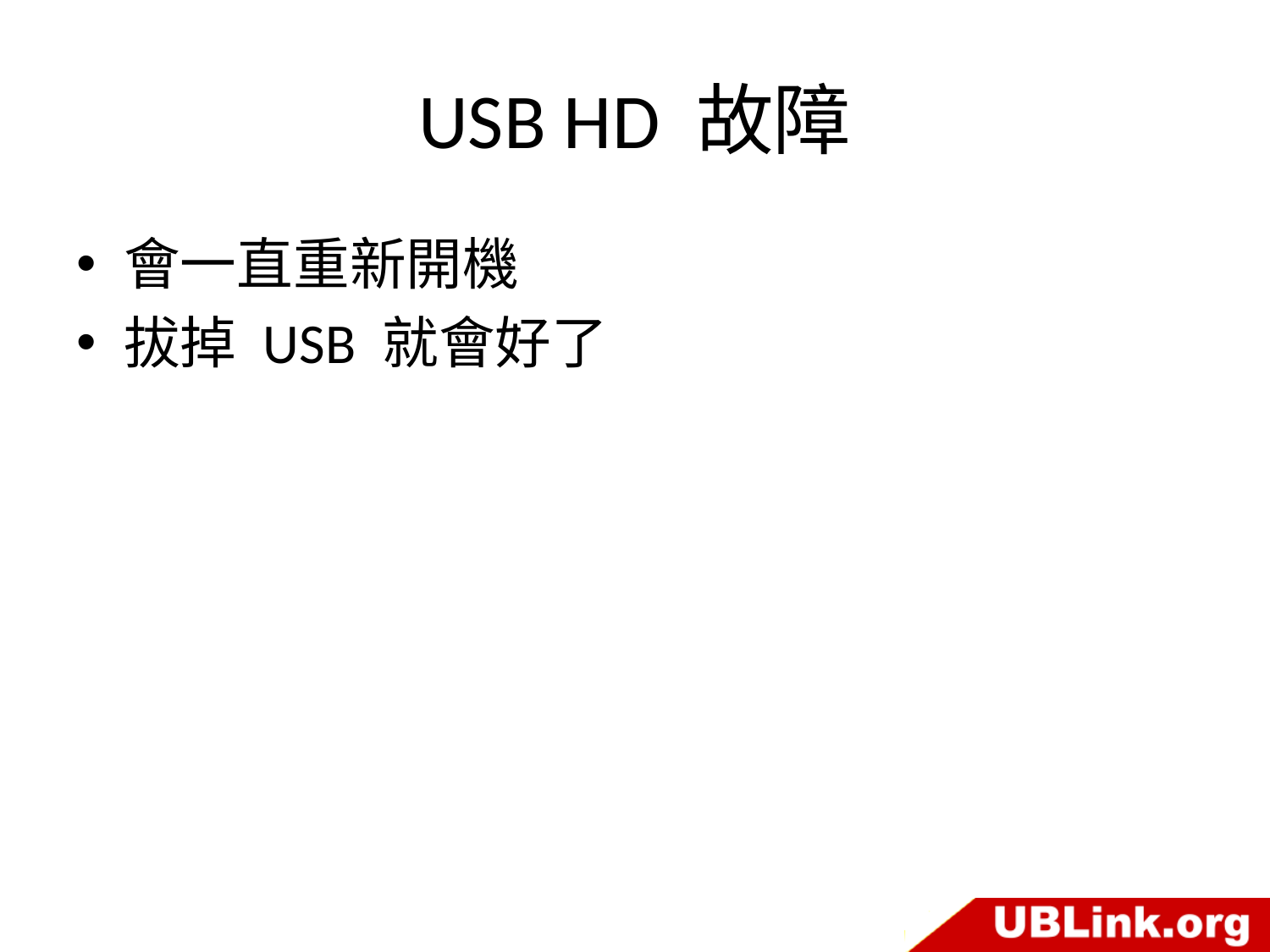

# USB HD 故障
會一直重新開機
拔掉 USB 就會好了